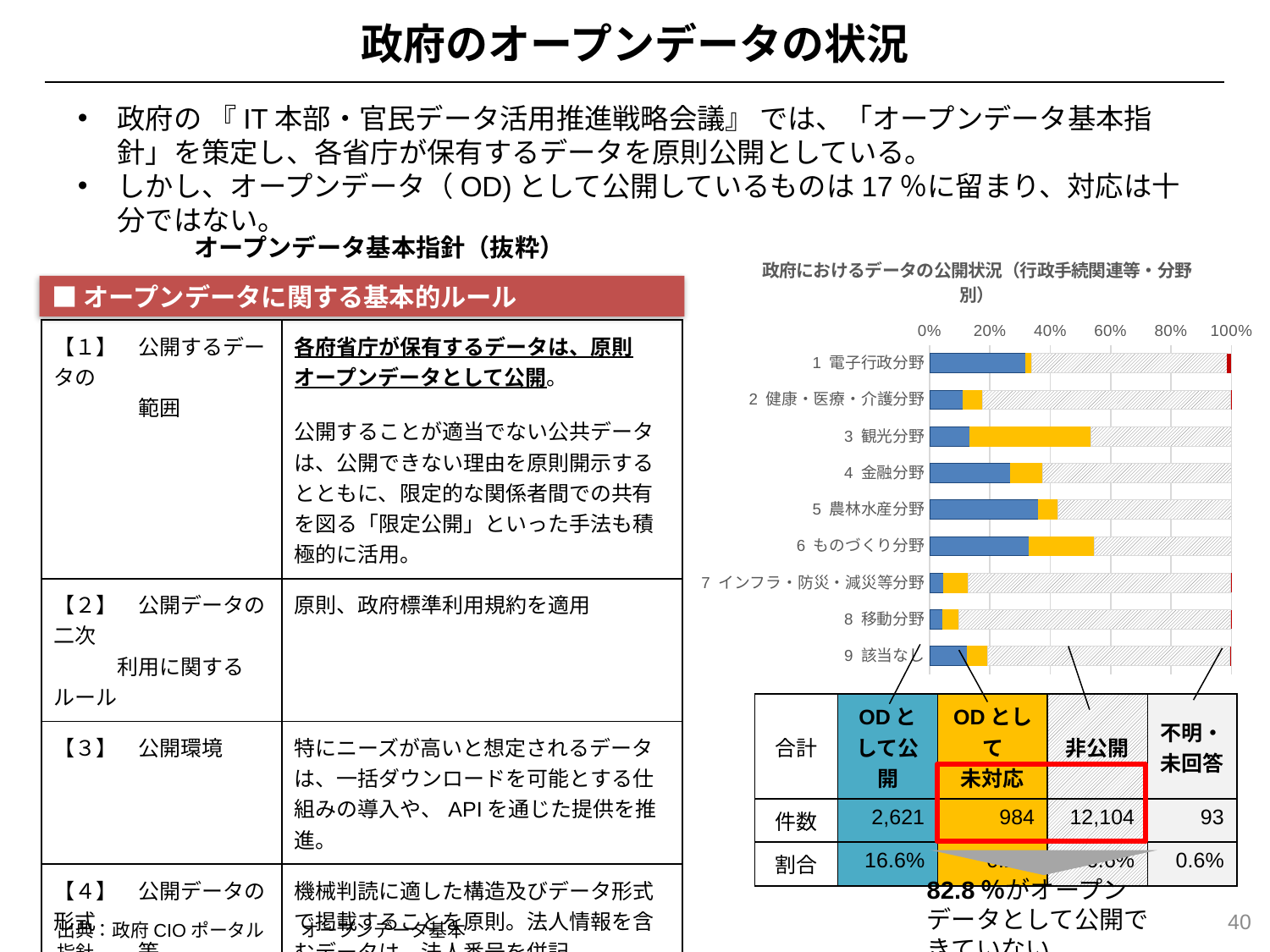

政府のオープンデータの状況
政府の 『IT本部・官民データ活用推進戦略会議』 では、「オープンデータ基本指針」を策定し、各省庁が保有するデータを原則公開としている。
しかし、オープンデータ（OD)として公開しているものは17％に留まり、対応は十分ではない。
オープンデータ基本指針（抜粋）

### Chart: 政府におけるデータの公開状況（行政手続関連等・分野別）

| Category |  |  |  |  |
|---|---|---|---|---|
| 1 電子行政分野 | 923.0 | 63.0 | 1876.0 | 43.0 |
| 2 健康・医療・介護分野 | 139.0 | 83.0 | 1040.0 | 3.0 |
| 3 観光分野 | 2.0 | 6.0 | 7.0 | 0.0 |
| 4 金融分野 | 94.0 | 37.0 | 218.0 | 0.0 |
| 5 農林水産分野 | 228.0 | 40.0 | 363.0 | 0.0 |
| 6 ものづくり分野 | 43.0 | 28.0 | 59.0 | 0.0 |
| 7 インフラ・防災・減災等分野 | 37.0 | 68.0 | 708.0 | 2.0 |
| 8 移動分野 | 25.0 | 33.0 | 532.0 | 1.0 |
| 9 該当なし | 1130.0 | 626.0 | 7301.0 | 44.0 |
■オープンデータに関する基本的ルール
| 【１】　公開するデータの 　　　　範囲 | 各府省庁が保有するデータは、原則オープンデータとして公開。 公開することが適当でない公共データは、公開できない理由を原則開示するとともに、限定的な関係者間での共有を図る「限定公開」といった手法も積極的に活用。 |
| --- | --- |
| 【２】　公開データの二次 　　　利用に関するルール | 原則、政府標準利用規約を適用 |
| 【３】　公開環境 | 特にニーズが高いと想定されるデータは、一括ダウンロードを可能とする仕組みの導入や、APIを通じた提供を推進。 |
| 【４】　公開データの形式 　　　　等 | 機械判読に適した構造及びデータ形式で掲載することを原則。法人情報を含むデータは、法人番号を併記。 |
| 【５】　公開済みデータの 　　　　更新 | 可能な限り迅速に公開するとともに適時適切な更新。 |
| 合計 | ODとして公開 | ODとして 未対応 | 非公開 | 不明・未回答 |
| --- | --- | --- | --- | --- |
| 件数 | 2,621 | 984 | 12,104 | 93 |
| 割合 | 16.6% | 6.2% | 76.6% | 0.6% |

82.8％がオープンデータとして公開できていない
40
出典：政府CIOポータル　　オープンデータ基本指針